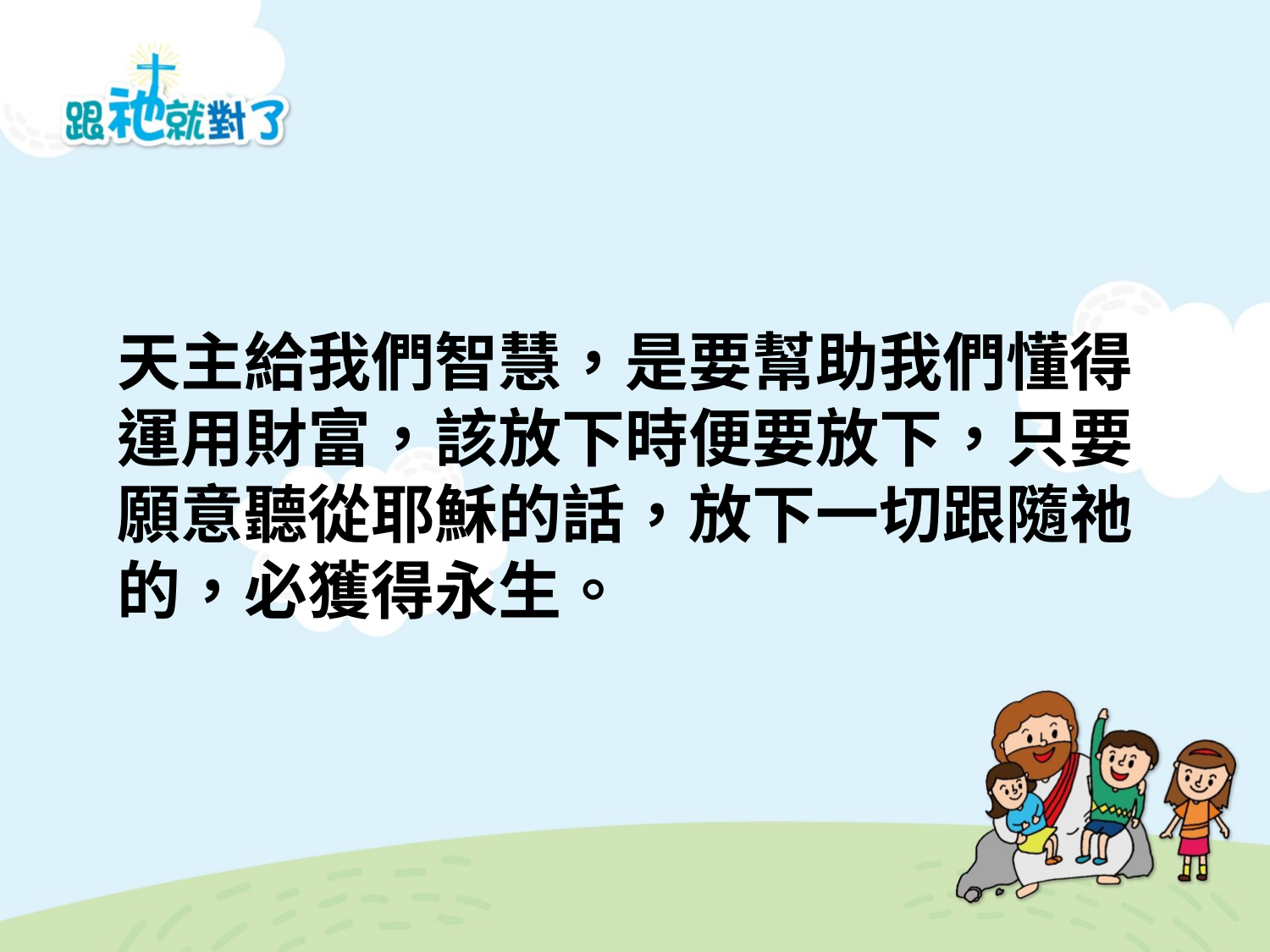

天主給我們智慧，是要幫助我們懂得運用財富，該放下時便要放下，只要願意聽從耶穌的話，放下一切跟隨祂的，必獲得永生。